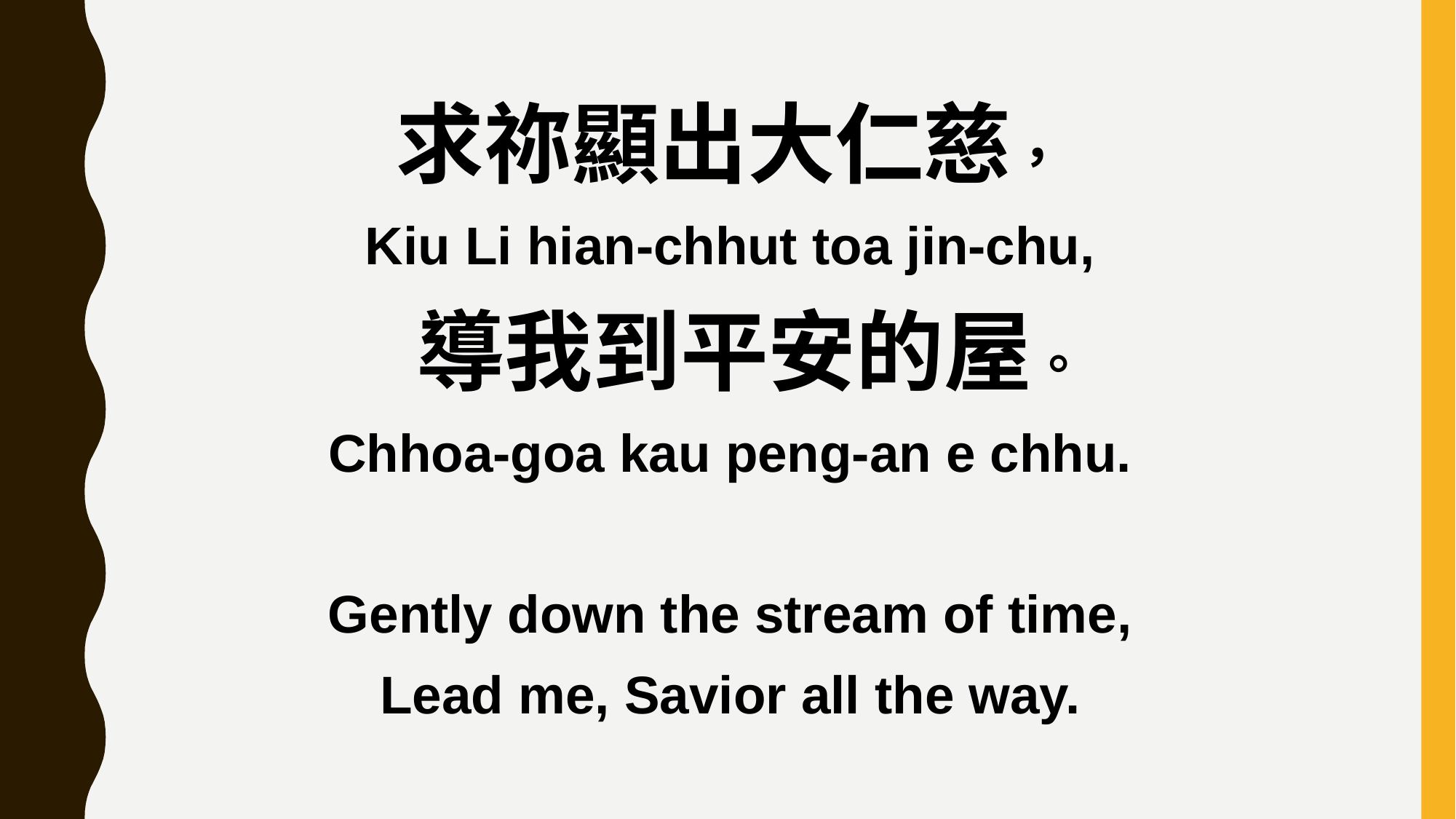

求祢顯出大仁慈，
Kiu Li hian-chhut toa jin-chu,
 導我到平安的屋。
Chhoa-goa kau peng-an e chhu.

Gently down the stream of time,
Lead me, Savior all the way.